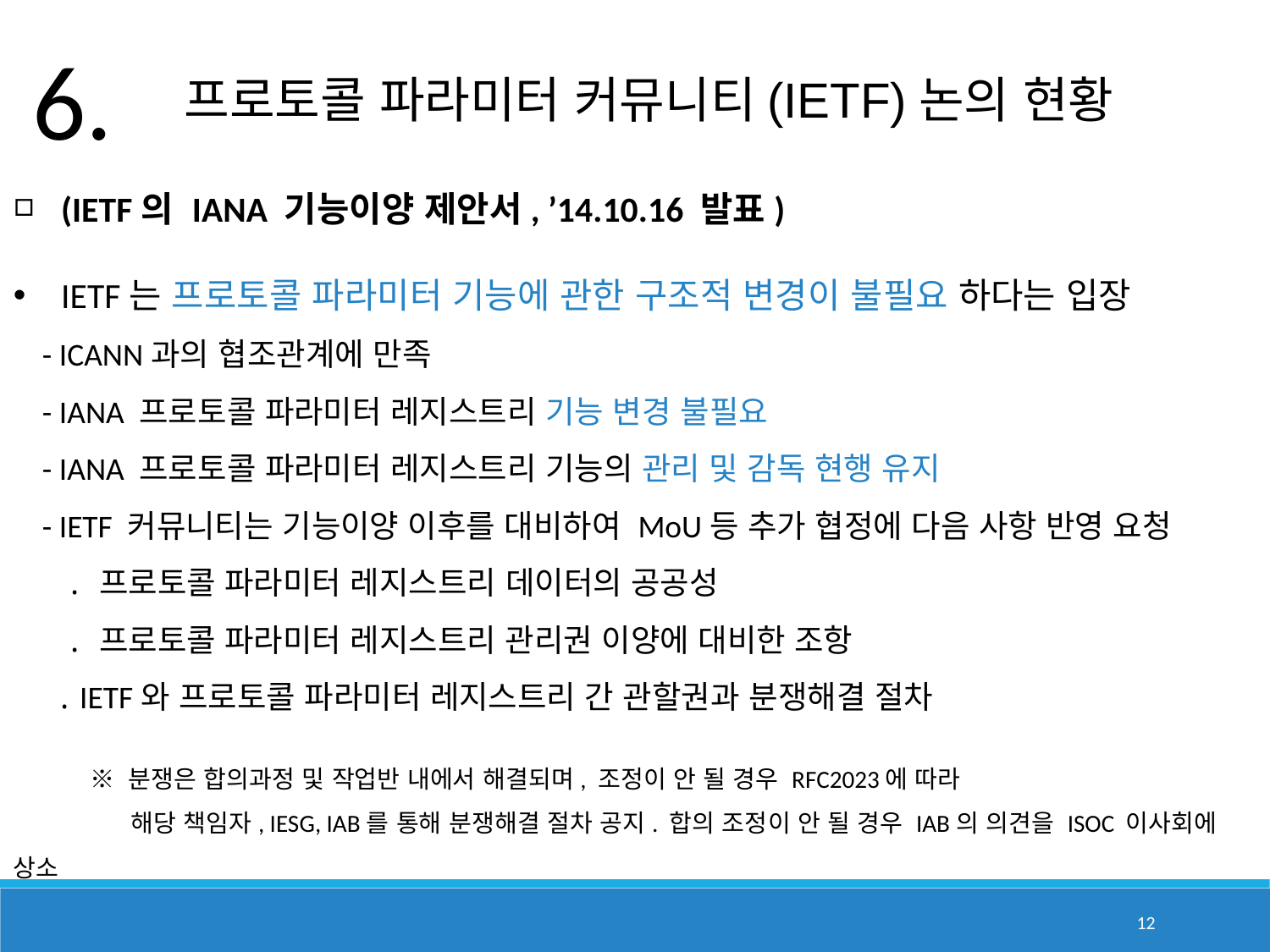

6.
     프로토콜 파라미터 커뮤니티(IETF)논의 현황

(IETF의 IANA 기능이양 제안서, ’14.10.16 발표)

IETF는 프로토콜 파라미터 기능에 관한 구조적 변경이 불필요 하다는 입장
    - ICANN과의 협조관계에 만족
    - IANA 프로토콜 파라미터 레지스트리 기능 변경 불필요
    - IANA 프로토콜 파라미터 레지스트리 기능의 관리 및 감독 현행 유지
    - IETF 커뮤니티는 기능이양 이후를 대비하여 MoU등 추가 협정에 다음 사항 반영 요청
      ․ 프로토콜 파라미터 레지스트리 데이터의 공공성
      ․ 프로토콜 파라미터 레지스트리 관리권 이양에 대비한 조항
      ․ IETF와 프로토콜 파라미터 레지스트리 간 관할권과 분쟁해결 절차

              ※ 분쟁은 합의과정 및 작업반 내에서 해결되며, 조정이 안 될 경우 RFC2023에 따라
                해당 책임자, IESG, IAB를 통해 분쟁해결 절차 공지. 합의 조정이 안 될 경우 IAB의 의견을 ISOC 이사회에 상소

12